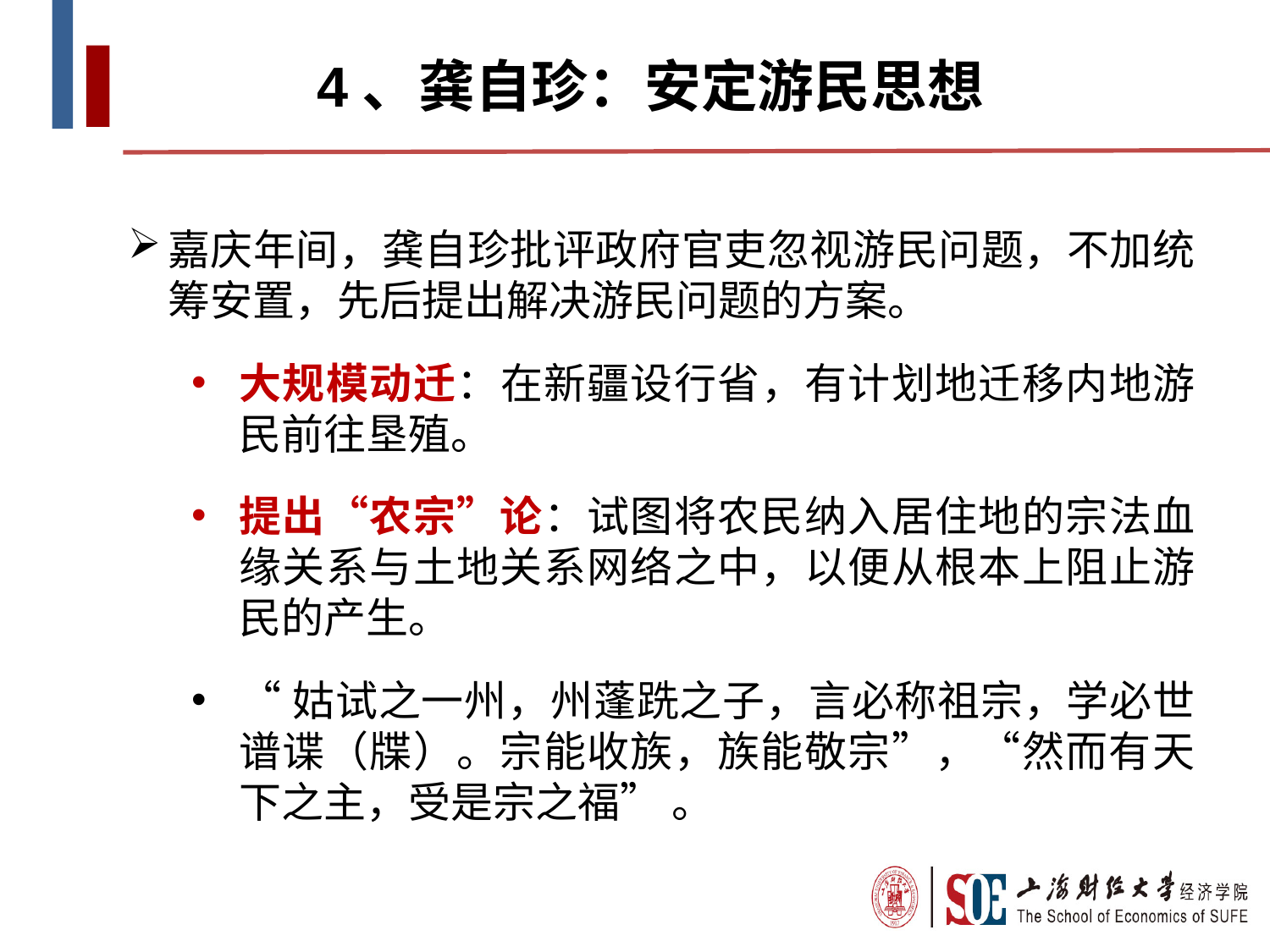

4、龚自珍：安定游民思想
嘉庆年间，龚自珍批评政府官吏忽视游民问题，不加统筹安置，先后提出解决游民问题的方案。
大规模动迁：在新疆设行省，有计划地迁移内地游民前往垦殖。
提出“农宗”论：试图将农民纳入居住地的宗法血缘关系与土地关系网络之中，以便从根本上阻止游民的产生。
“姑试之一州，州蓬跣之子，言必称祖宗，学必世谱谍（牒）。宗能收族，族能敬宗”，“然而有天下之主，受是宗之福” 。